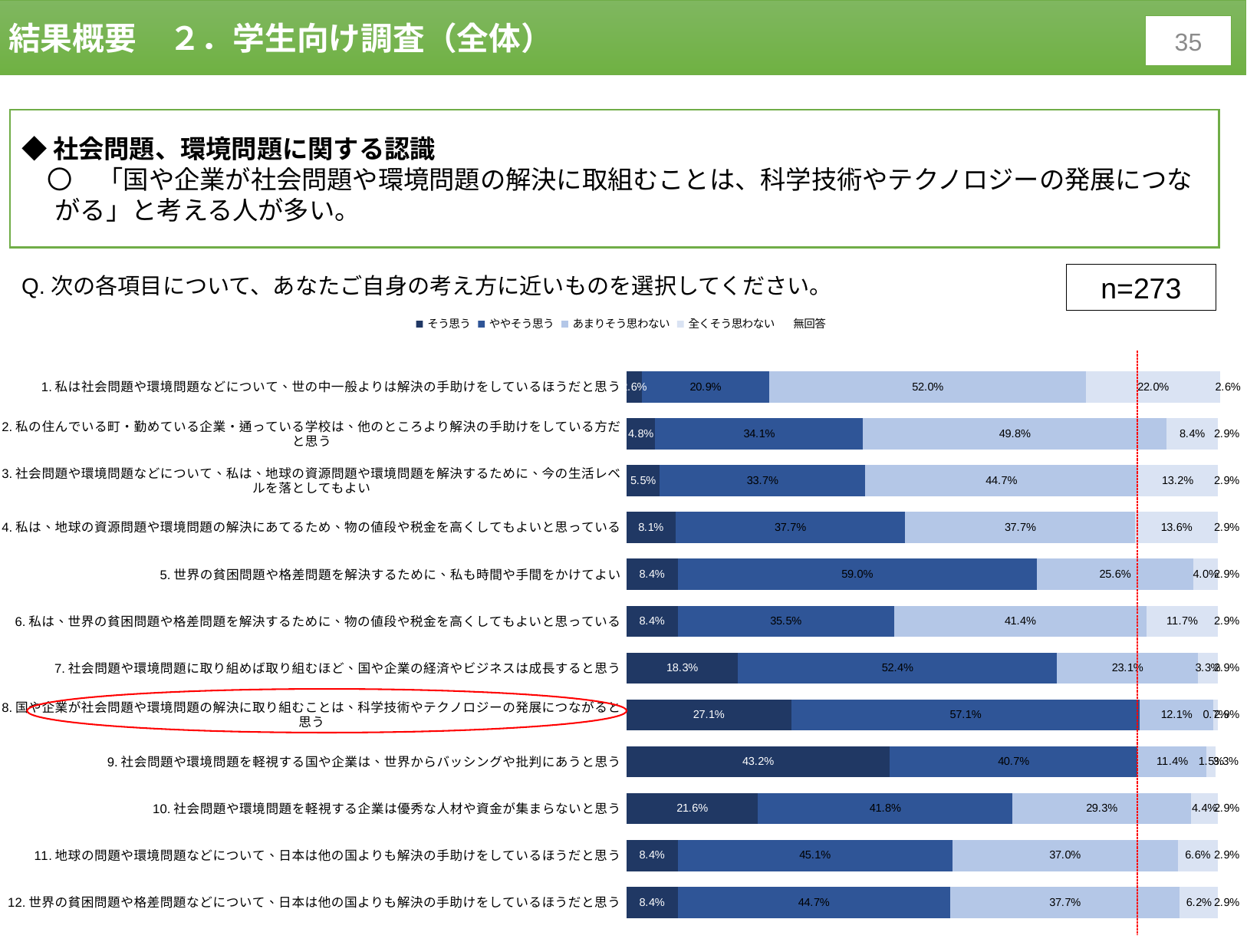

結果概要　２．学生向け調査（全体）
35
◆社会問題、環境問題に関する認識
　〇　「国や企業が社会問題や環境問題の解決に取組むことは、科学技術やテクノロジーの発展につながる」と考える人が多い。
n=273
Q.次の各項目について、あなたご自身の考え方に近いものを選択してください。

### Chart

| Category | そう思う | ややそう思う | あまりそう思わない | 全くそう思わない | 無回答 |
|---|---|---|---|---|---|
| 1.私は社会問題や環境問題などについて、世の中一般よりは解決の手助けをしているほうだと思う | 0.02564102564102564 | 0.2087912087912088 | 0.5201465201465202 | 0.21978021978021978 | 0.02564102564102564 |
| 2.私の住んでいる町・勤めている企業・通っている学校は、他のところより解決の手助けをしている方だと思う | 0.047619047619047616 | 0.34065934065934067 | 0.4981684981684982 | 0.08424908424908426 | 0.029304029304029304 |
| 3.社会問題や環境問題などについて、私は、地球の資源問題や環境問題を解決するために、今の生活レベルを落としてもよい | 0.054945054945054944 | 0.336996336996337 | 0.4468864468864469 | 0.13186813186813187 | 0.029304029304029304 |
| 4.私は、地球の資源問題や環境問題の解決にあてるため、物の値段や税金を高くしてもよいと思っている | 0.08058608058608059 | 0.3772893772893773 | 0.3772893772893773 | 0.13553113553113552 | 0.029304029304029304 |
| 5.世界の貧困問題や格差問題を解決するために、私も時間や手間をかけてよい | 0.08424908424908426 | 0.5897435897435898 | 0.2564102564102564 | 0.040293040293040296 | 0.029304029304029304 |
| 6.私は、世界の貧困問題や格差問題を解決するために、物の値段や税金を高くしてもよいと思っている | 0.08424908424908426 | 0.3553113553113553 | 0.4139194139194139 | 0.11721611721611722 | 0.029304029304029304 |
| 7.社会問題や環境問題に取り組めば取り組むほど、国や企業の経済やビジネスは成長すると思う | 0.18315018315018314 | 0.5238095238095238 | 0.23076923076923078 | 0.03296703296703297 | 0.029304029304029304 |
| 8.国や企業が社会問題や環境問題の解決に取り組むことは、科学技術やテクノロジーの発展につながると思う | 0.27106227106227104 | 0.5714285714285714 | 0.12087912087912088 | 0.007326007326007326 | 0.029304029304029304 |
| 9.社会問題や環境問題を軽視する国や企業は、世界からバッシングや批判にあうと思う | 0.43223443223443225 | 0.4065934065934066 | 0.11355311355311355 | 0.014652014652014652 | 0.03296703296703297 |
| 10.社会問題や環境問題を軽視する企業は優秀な人材や資金が集まらないと思う | 0.21611721611721613 | 0.4175824175824176 | 0.29304029304029305 | 0.04395604395604396 | 0.029304029304029304 |
| 11.地球の問題や環境問題などについて、日本は他の国よりも解決の手助けをしているほうだと思う | 0.08424908424908426 | 0.45054945054945056 | 0.36996336996337 | 0.06593406593406594 | 0.029304029304029304 |
| 12.世界の貧困問題や格差問題などについて、日本は他の国よりも解決の手助けをしているほうだと思う | 0.08424908424908426 | 0.4468864468864469 | 0.3772893772893773 | 0.06227106227106227 | 0.029304029304029304 |